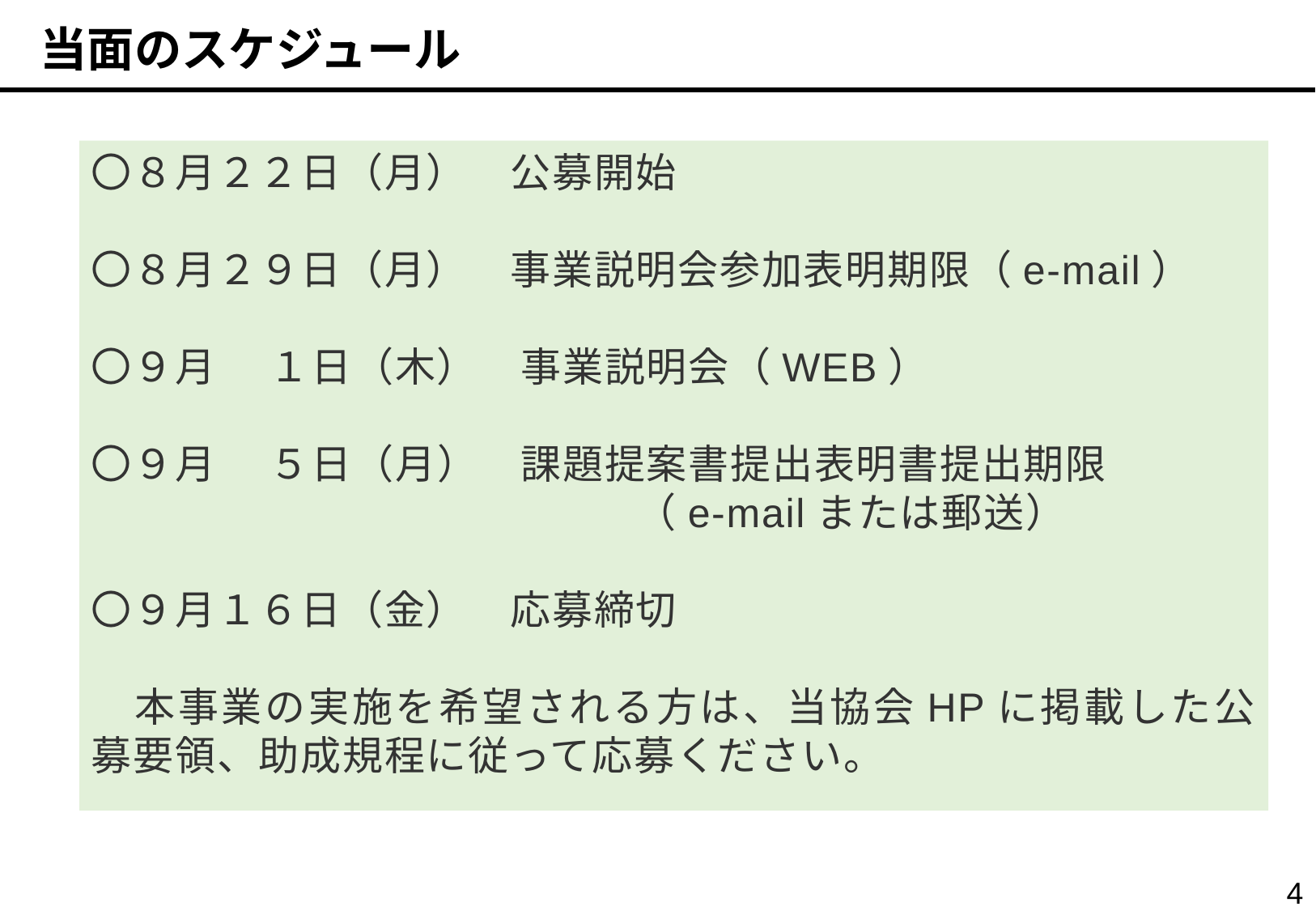

当面のスケジュール

〇８月２２日（月）　公募開始

〇８月２９日（月）　事業説明会参加表明期限（e-mail）

〇９月　 １日（木）　事業説明会（WEB）

〇９月　 ５日（月）　課題提案書提出表明書提出期限
　　　　　　　　　　　　　（e-mailまたは郵送）

〇９月１６日（金）　応募締切

　本事業の実施を希望される方は、当協会HPに掲載した公募要領、助成規程に従って応募ください。

4